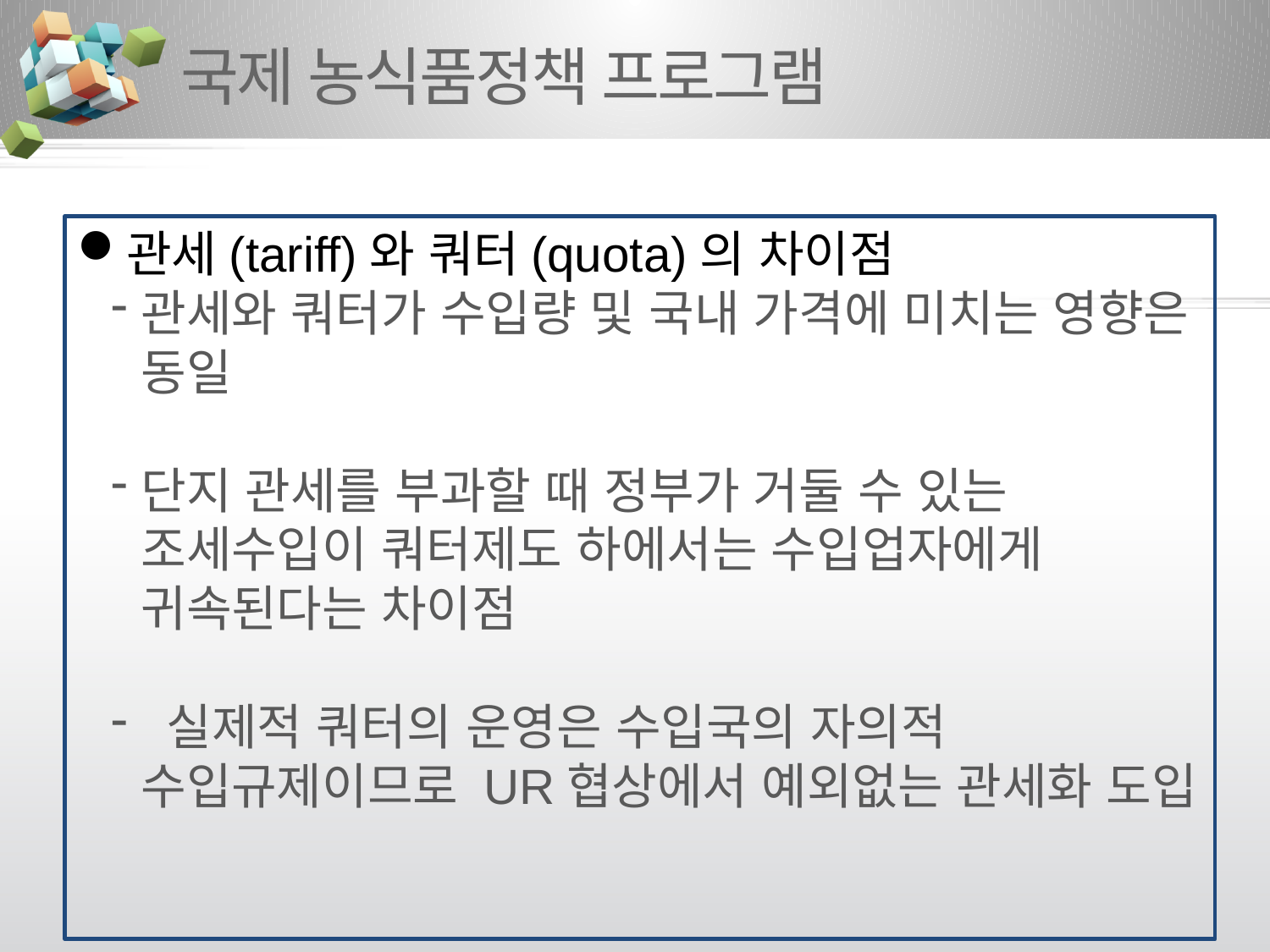

# 국제 농식품정책 프로그램
관세(tariff)와 쿼터(quota)의 차이점
관세와 쿼터가 수입량 및 국내 가격에 미치는 영향은 동일

단지 관세를 부과할 때 정부가 거둘 수 있는 조세수입이 쿼터제도 하에서는 수입업자에게 귀속된다는 차이점

 실제적 쿼터의 운영은 수입국의 자의적 수입규제이므로 UR협상에서 예외없는 관세화 도입